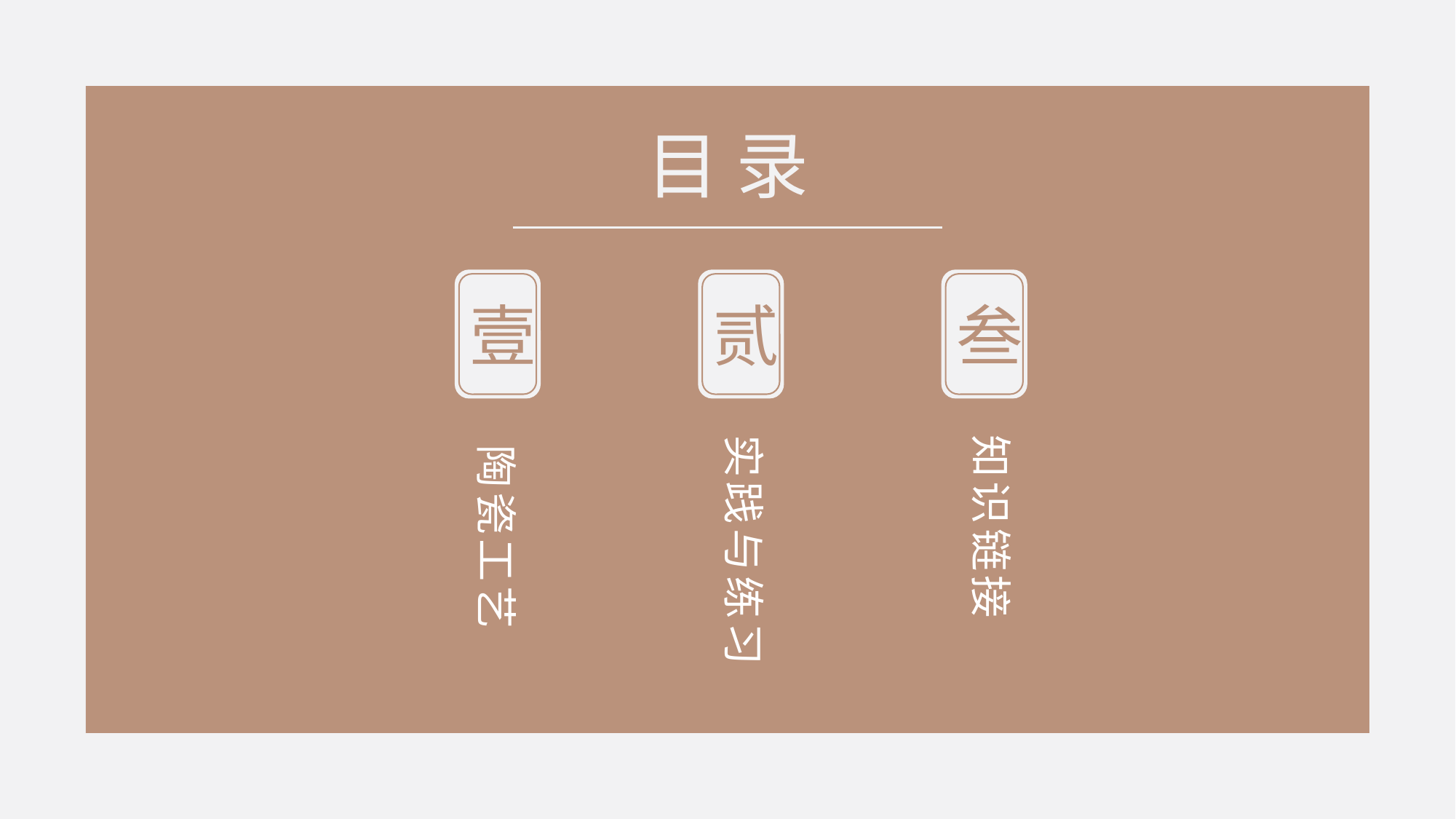

行业PPT模板http://www.1ppt.com/hangye/

目 录
壹

贰

叁

实践与练习
知识链接
陶瓷工艺